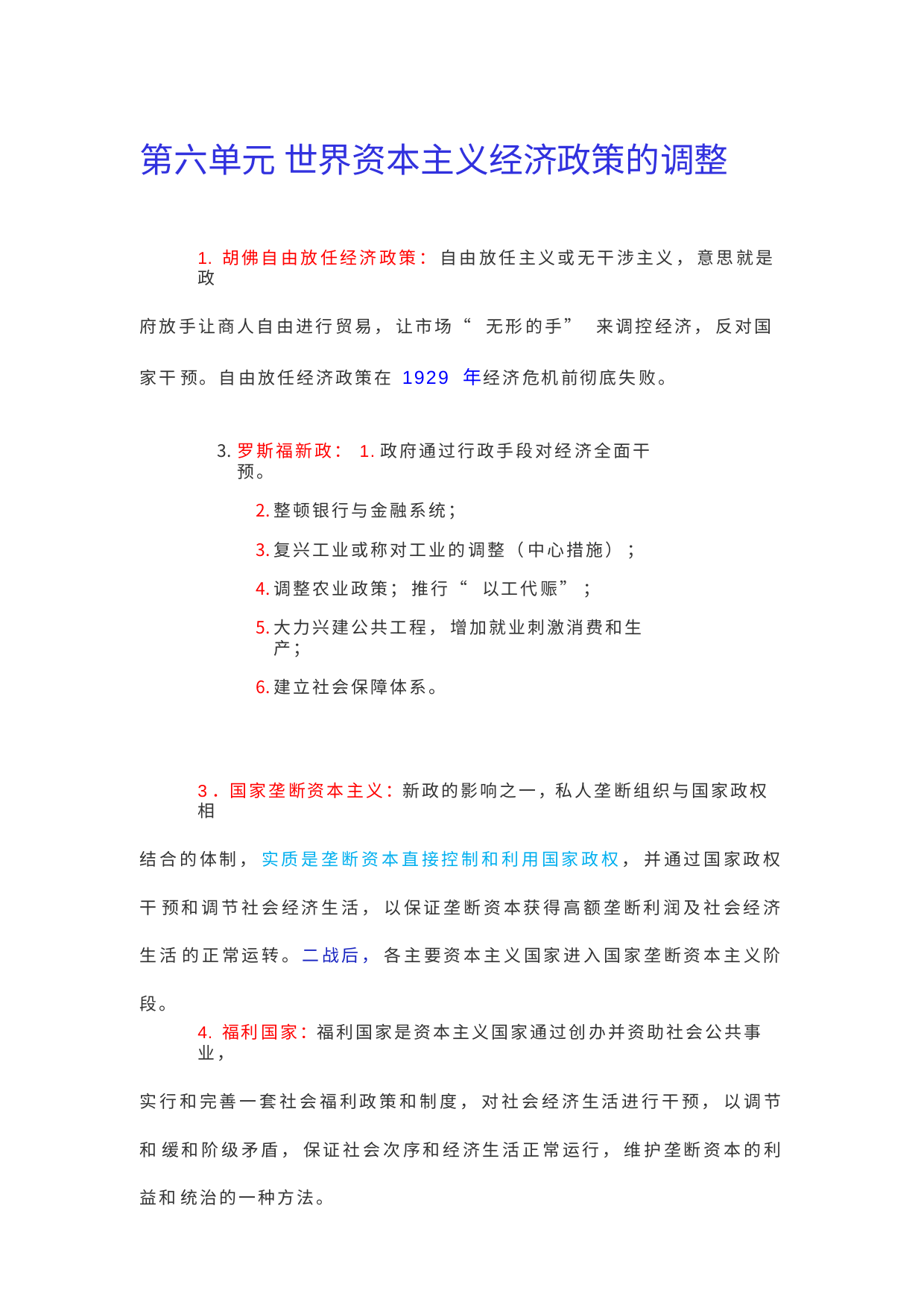

第六单元 世界资本主义经济政策的调整
1. 胡佛自由放任经济政策： 自由放任主义或无干涉主义， 意思就是政
府放手让商人自由进行贸易， 让市场“ 无形的手” 来调控经济， 反对国家干 预。自由放任经济政策在 1929 年经济危机前彻底失败。
罗斯福新政： 1.政府通过行政手段对经济全面干预。

整顿银行与金融系统；

复兴工业或称对工业的调整（ 中心措施） ；

调整农业政策； 推行“ 以工代赈”；

大力兴建公共工程， 增加就业刺激消费和生产；

建立社会保障体系。
3．国家垄断资本主义：新政的影响之一，私人垄断组织与国家政权相
结合的体制， 实质是垄断资本直接控制和利用国家政权， 并通过国家政权干 预和调节社会经济生活， 以保证垄断资本获得高额垄断利润及社会经济生活 的正常运转。二战后， 各主要资本主义国家进入国家垄断资本主义阶段。
4. 福利国家：福利国家是资本主义国家通过创办并资助社会公共事业，
实行和完善一套社会福利政策和制度， 对社会经济生活进行干预， 以调节和 缓和阶级矛盾， 保证社会次序和经济生活正常运行， 维护垄断资本的利益和 统治的一种方法。